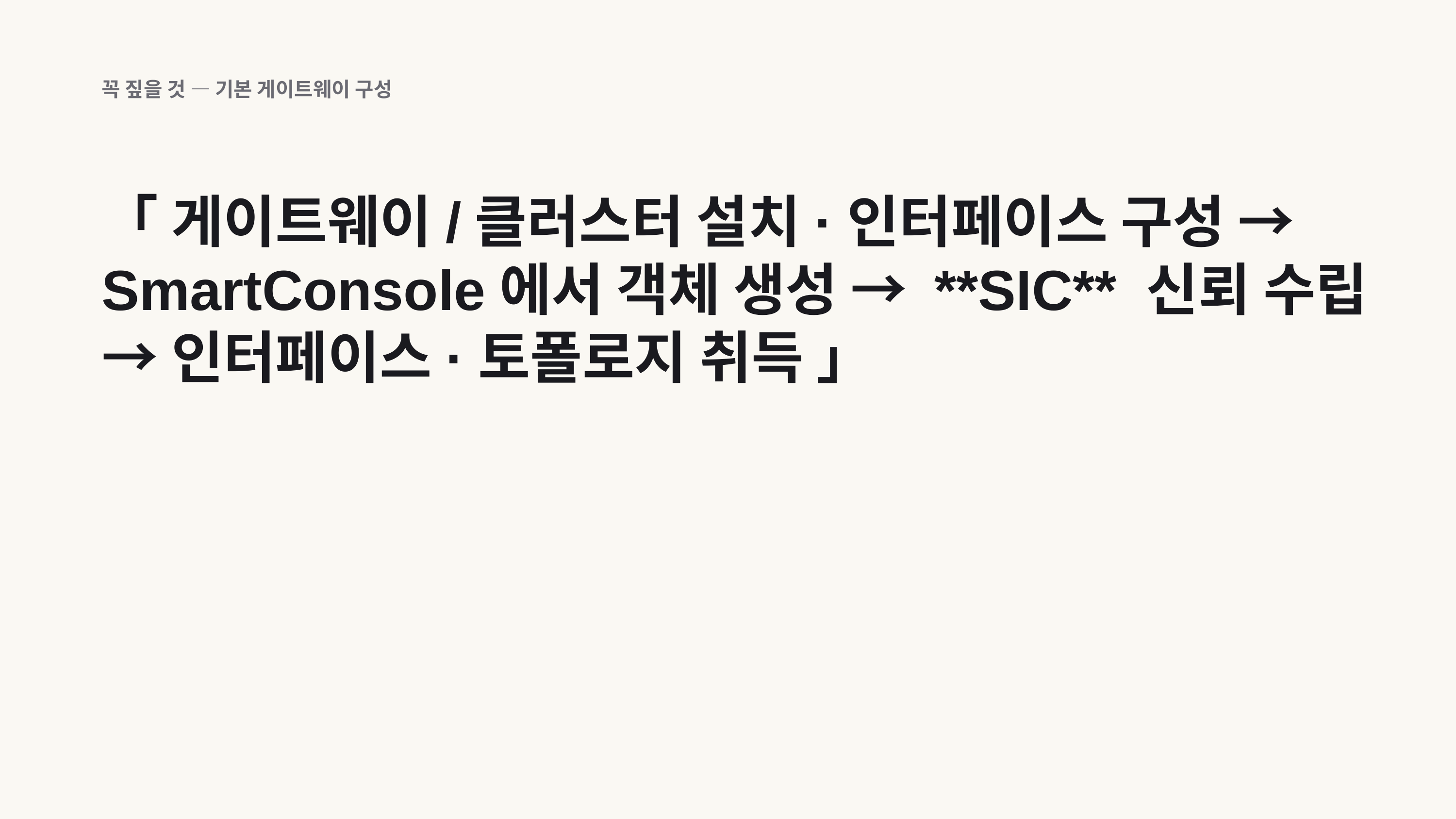

꼭 짚을 것 — 기본 게이트웨이 구성
「 게이트웨이/클러스터 설치·인터페이스 구성 → SmartConsole에서 객체 생성 → **SIC** 신뢰 수립 → 인터페이스·토폴로지 취득 」